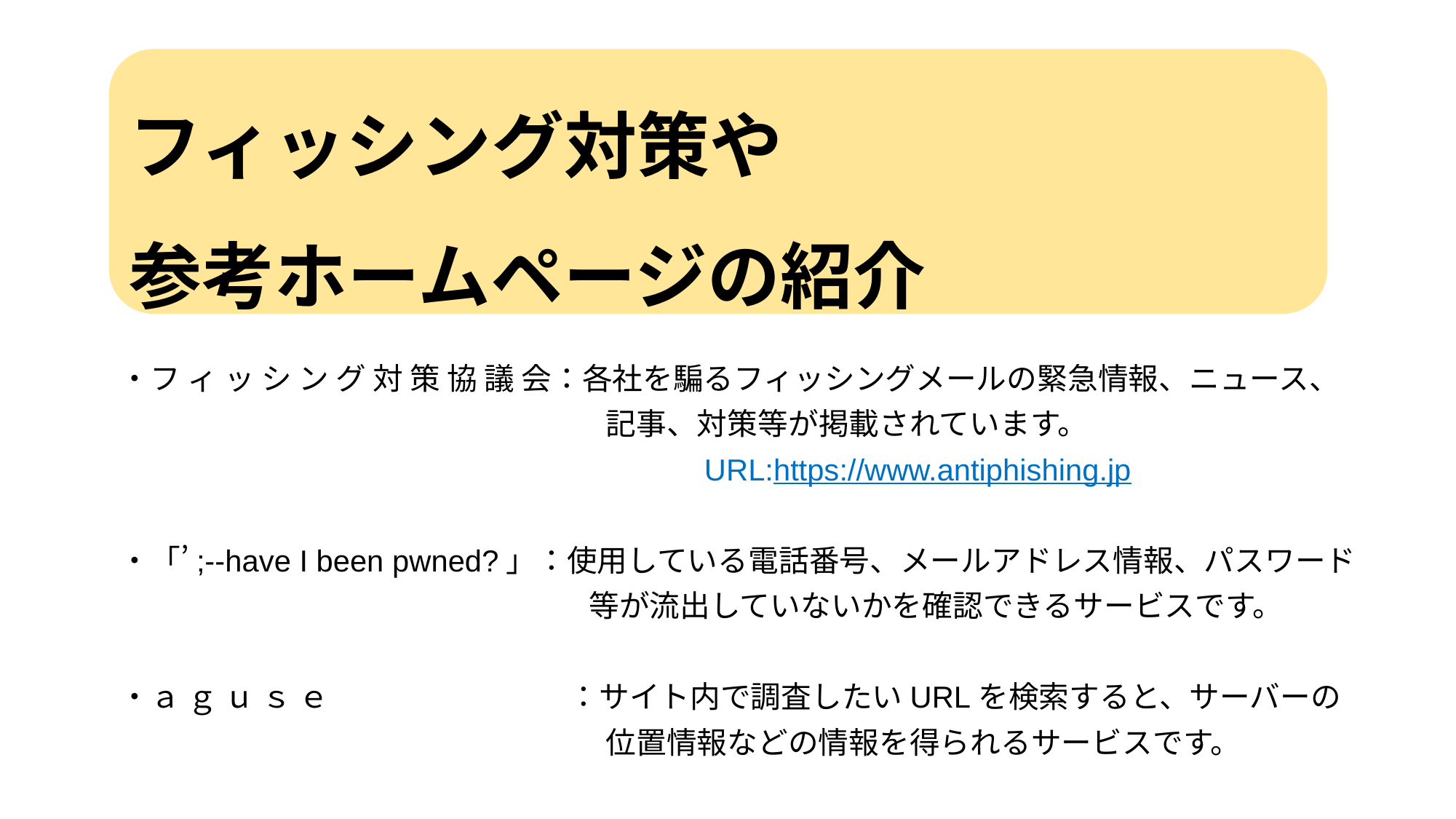

フィッシング対策や
参考ホームページの紹介
・フ ィ ッ シ ン グ 対 策 協 議 会：各社を騙るフィッシングメールの緊急情報、ニュース、
　　　　　　　　　　　　　　　　記事、対策等が掲載されています。
　　　　　　　　　　　　　　　　　　　URL:https://www.antiphishing.jp

・「’;--have I been pwned?」：使用している電話番号、メールアドレス情報、パスワード
　　　　　　　　　　　　　　　  等が流出していないかを確認できるサービスです。

・ａ ｇ ｕ ｓ ｅ  　　　　　　　  ：サイト内で調査したいURLを検索すると、サーバーの
　　　　　　　　　　　　　　　　位置情報などの情報を得られるサービスです。